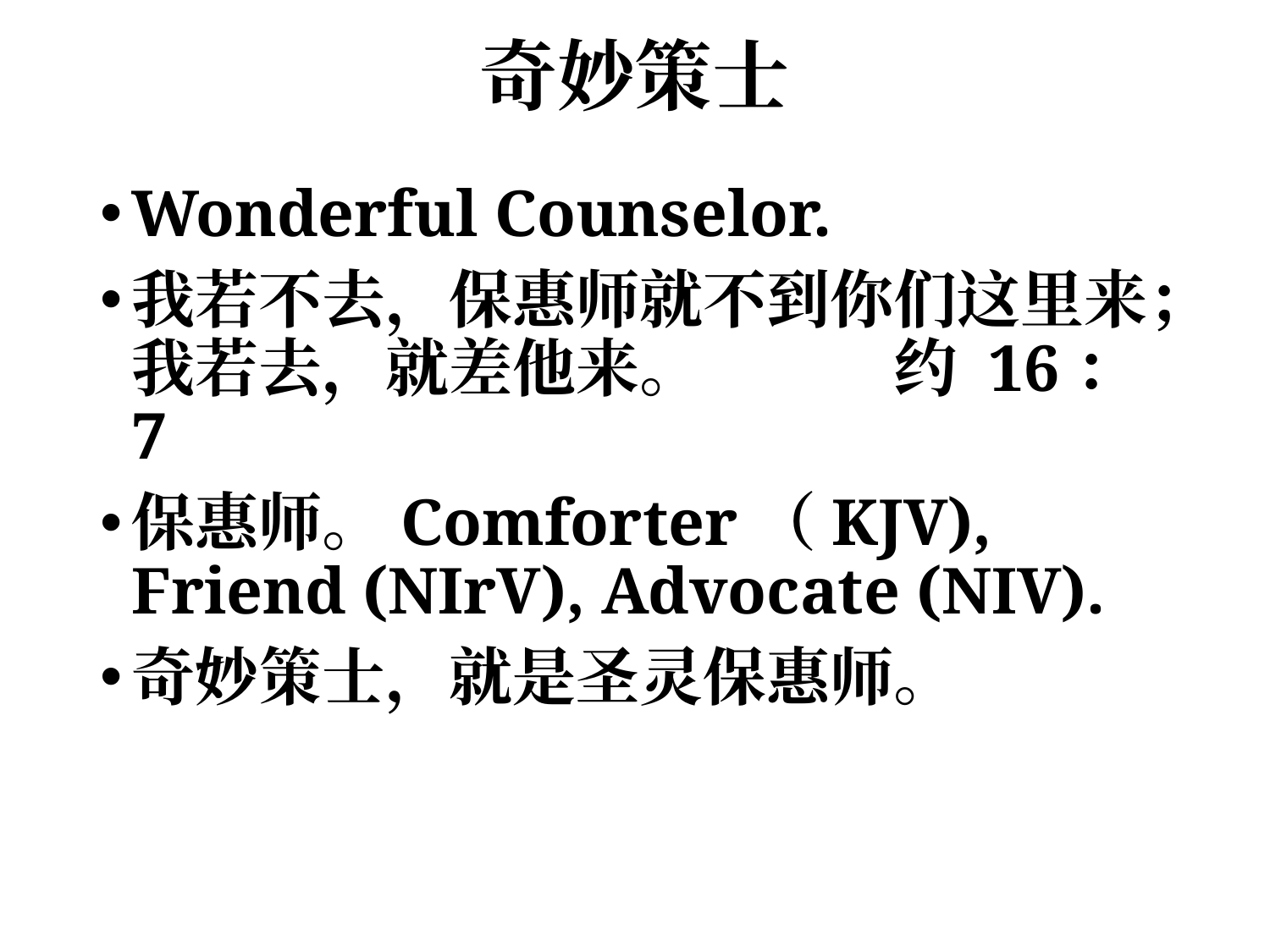

# 奇妙策士
Wonderful Counselor.
我若不去，保惠师就不到你们这里来；我若去，就差他来。		约 16：7
保惠师。Comforter（KJV), Friend (NIrV), Advocate (NIV).
奇妙策士，就是圣灵保惠师。